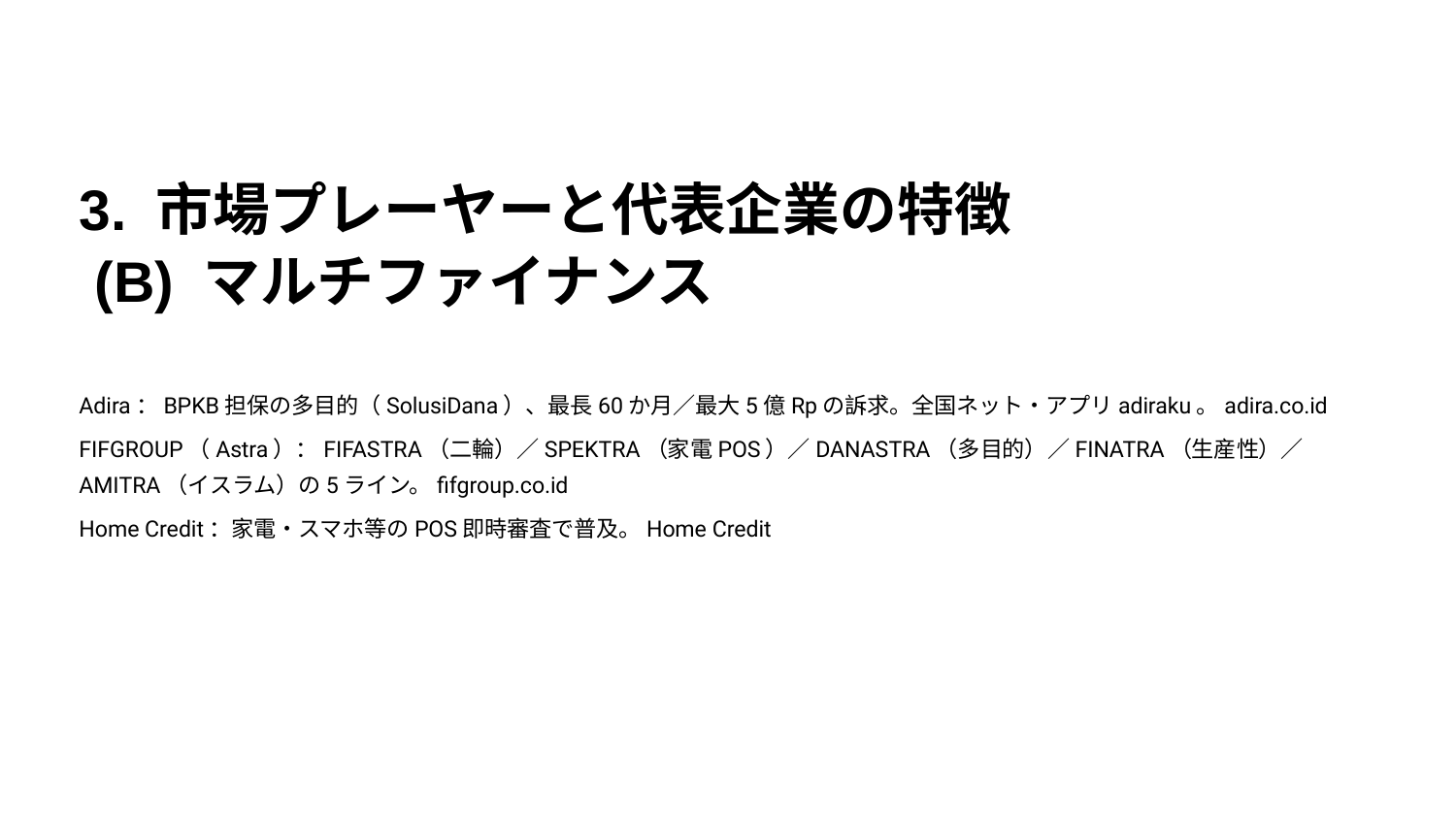

3. 市場プレーヤーと代表企業の特徴
 (B) マルチファイナンス
Adira：BPKB担保の多目的（SolusiDana）、最長60か月／最大5億Rpの訴求。全国ネット・アプリadiraku。adira.co.id
FIFGROUP（Astra）：FIFASTRA（二輪）／SPEKTRA（家電POS）／DANASTRA（多目的）／FINATRA（生産性）／AMITRA（イスラム）の5ライン。fifgroup.co.id
Home Credit：家電・スマホ等のPOS即時審査で普及。Home Credit